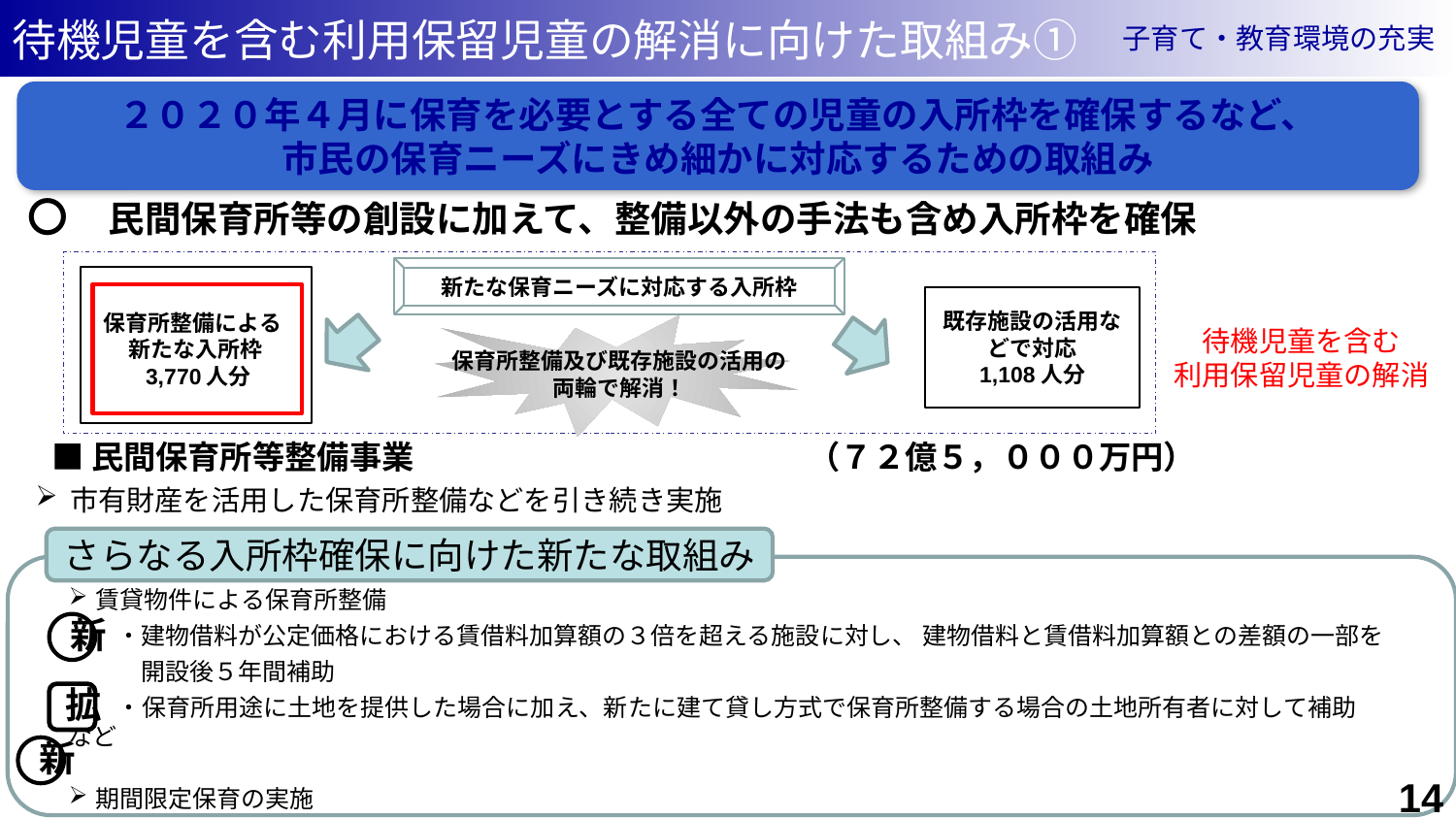

子育て・教育環境の充実
待機児童を含む利用保留児童の解消に向けた取組み①
２０２０年４月に保育を必要とする全ての児童の入所枠を確保するなど、
市民の保育ニーズにきめ細かに対応するための取組み
　 〇　民間保育所等の創設に加えて、整備以外の手法も含め入所枠を確保

新たな保育ニーズに対応する入所枠

既存施設の活用などで対応
1,108人分
保育所整備による
新たな入所枠
 3,770人分

待機児童を含む
利用保留児童の解消
保育所整備及び既存施設の活用の
両輪で解消！
　 ■ 民間保育所等整備事業 　　　　　　　　　　　　（７２億５，０００万円）
市有財産を活用した保育所整備などを引き続き実施
さらなる入所枠確保に向けた新たな取組み

賃貸物件による保育所整備
　　・建物借料が公定価格における賃借料加算額の３倍を超える施設に対し、 建物借料と賃借料加算額との差額の一部を
　　　開設後５年間補助
　　・保育所用途に土地を提供した場合に加え、新たに建て貸し方式で保育所整備する場合の土地所有者に対して補助　　　など

期間限定保育の実施
　　・保育室の空き等を活用し、利用保留となった１歳児を対象に最大で２年間の保育を実施
新
拡
新
14